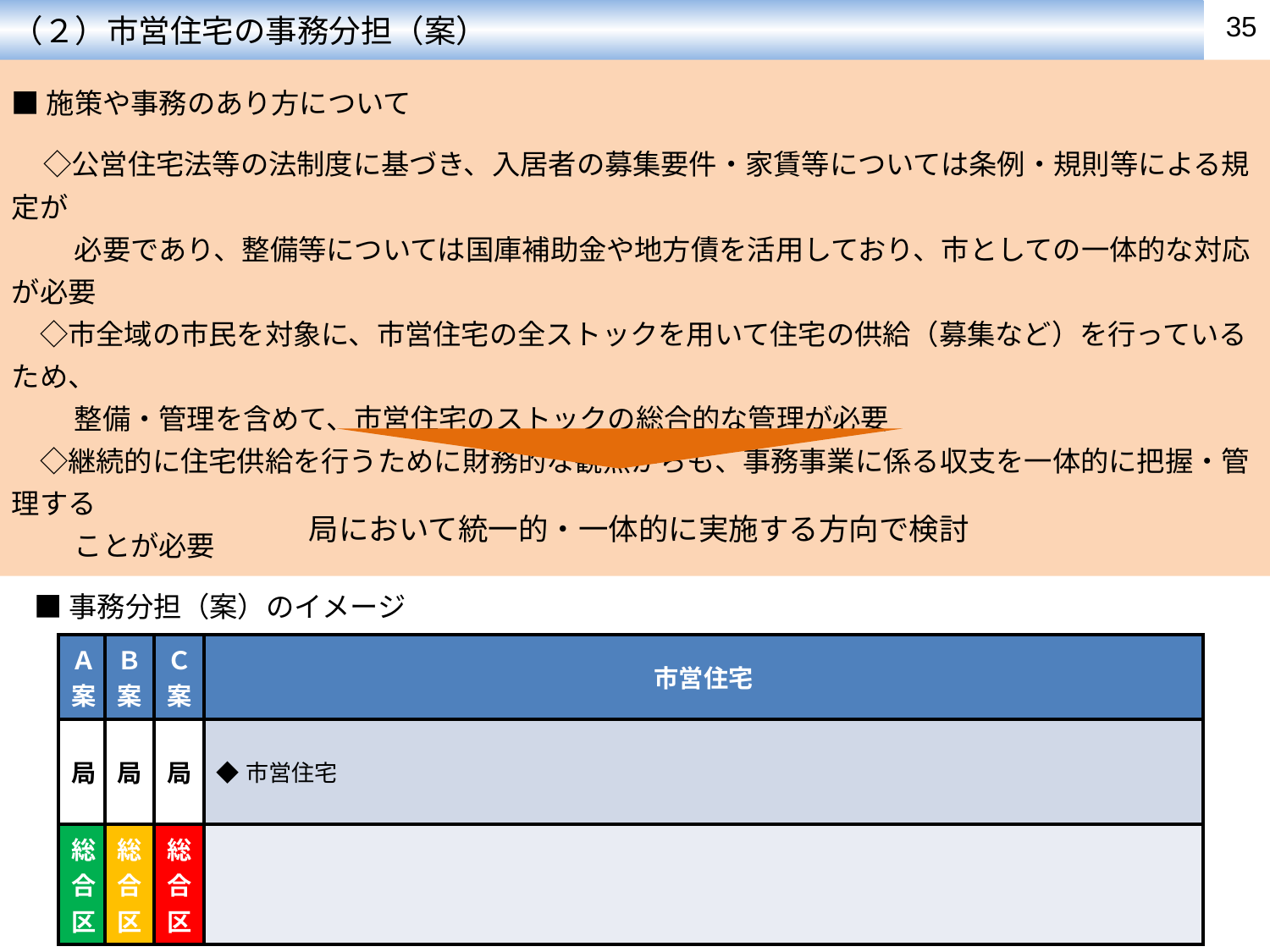

（２）市営住宅の事務分担（案）
35

■施策や事務のあり方について

　◇公営住宅法等の法制度に基づき、入居者の募集要件・家賃等については条例・規則等による規定が
　　 必要であり、整備等については国庫補助金や地方債を活用しており、市としての一体的な対応が必要
　◇市全域の市民を対象に、市営住宅の全ストックを用いて住宅の供給（募集など）を行っているため、
　　 整備・管理を含めて、市営住宅のストックの総合的な管理が必要
　◇継続的に住宅供給を行うために財務的な観点からも、事務事業に係る収支を一体的に把握・管理する
　　 ことが必要

局において統一的・一体的に実施する方向で検討
■事務分担（案）のイメージ
| Ａ 案 | Ｂ 案 | Ｃ 案 | 市営住宅 |
| --- | --- | --- | --- |
| 局 | 局 | 局 | ◆市営住宅 |
| 総 合 区 | 総 合 区 | 総 合 区 |  |